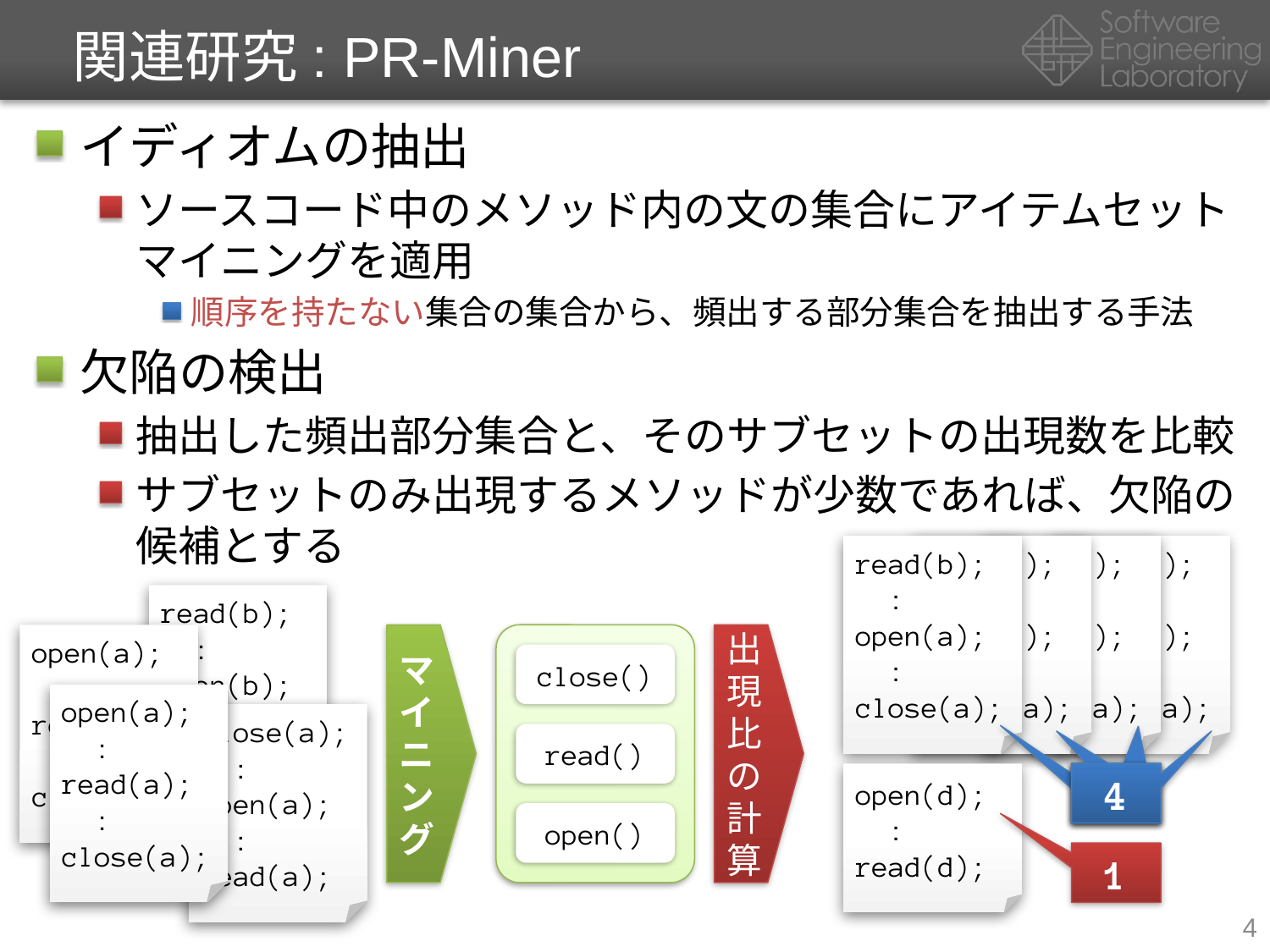

# 関連研究: PR-Miner
イディオムの抽出
ソースコード中のメソッド内の文の集合にアイテムセットマイニングを適用
順序を持たない集合の集合から、頻出する部分集合を抽出する手法
欠陥の検出
抽出した頻出部分集合と、そのサブセットの出現数を比較
サブセットのみ出現するメソッドが少数であれば、欠陥の候補とする
read(b);
  :
open(a);
  :
close(a);
read(a);
  :
open(a);
  :
close(a);
read(a);
  :
open(a);
  :
close(a);
open(a);
  :
read(a);
  :
close(a);
read(b);
  :
open(b);
  :
close(a);
open(a);
  :
read(a);
  :
close(a);
マイニング

出現比の計算
close()
open(a);
  :
read(a);
  :
close(a);
close(a);
  :
open(a);
  :
read(a);
read()
open(d);
  :
read(d);
4
4
4
4
open()
1
4